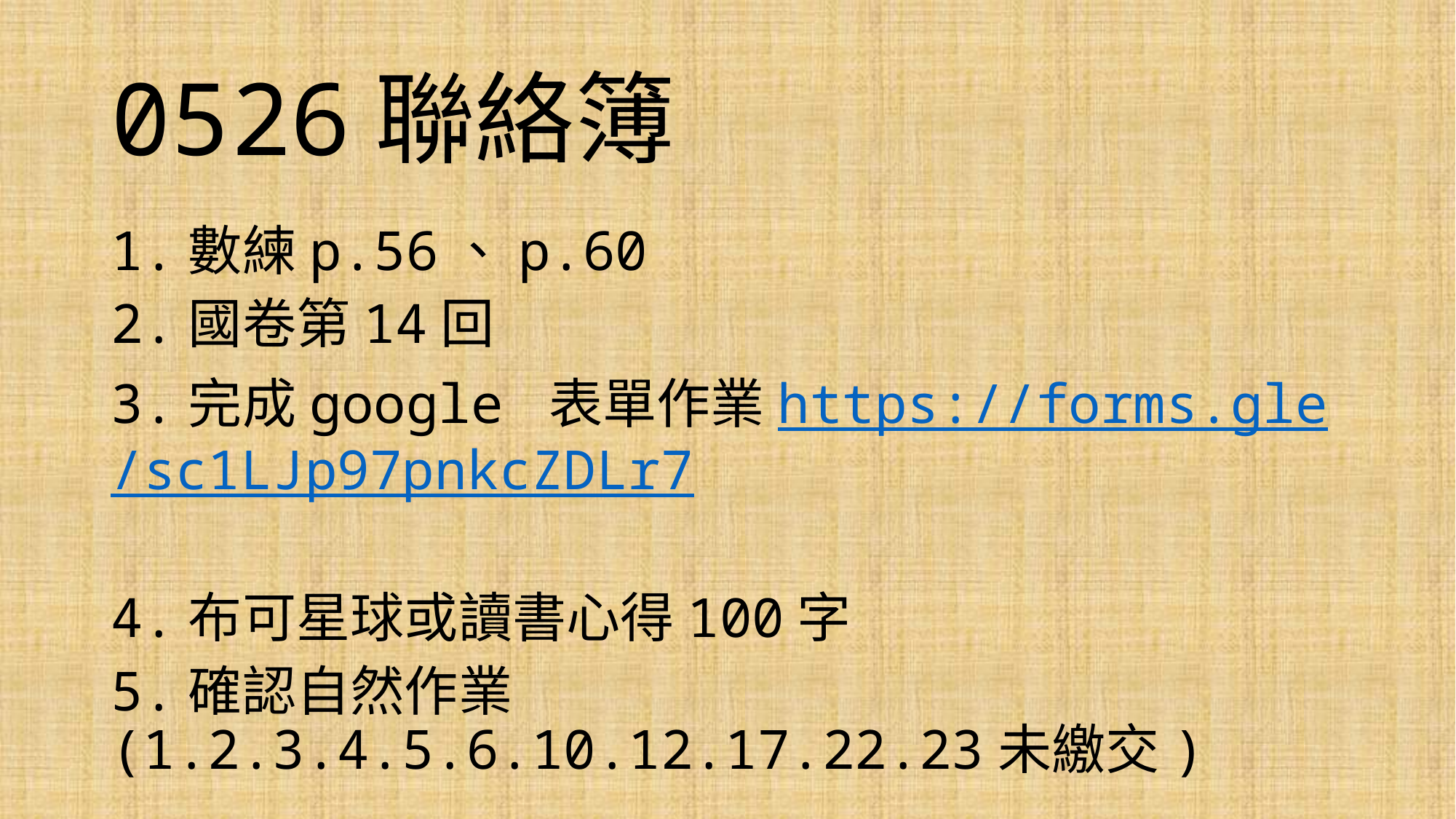

# 0526聯絡簿
1.數練p.56、p.60
2.國卷第14回
3.完成google 表單作業https://forms.gle/sc1LJp97pnkcZDLr7

4.布可星球或讀書心得100字
5.確認自然作業(1.2.3.4.5.6.10.12.17.22.23未繳交)